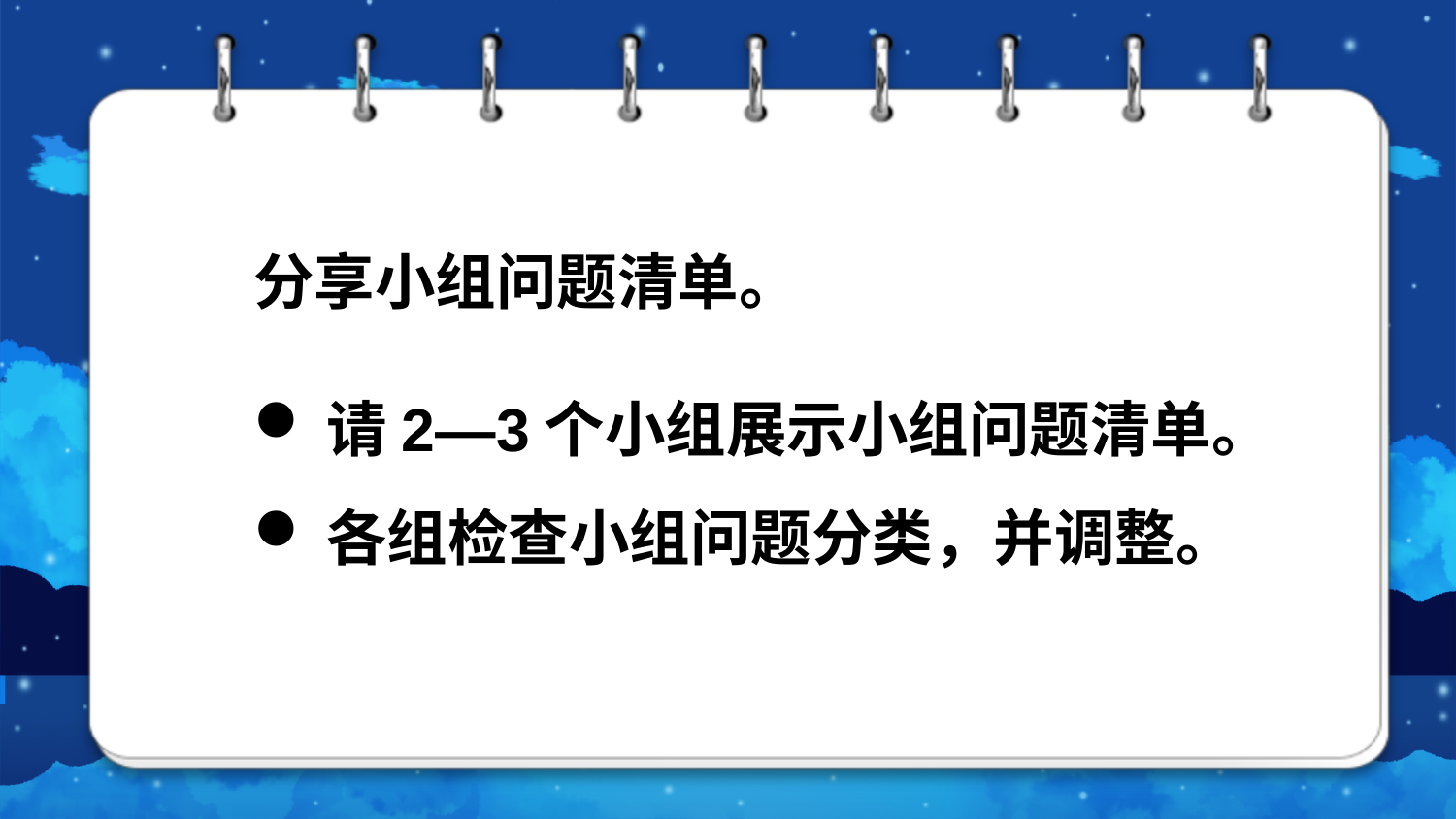

分享小组问题清单。
请2—3个小组展示小组问题清单。
各组检查小组问题分类，并调整。